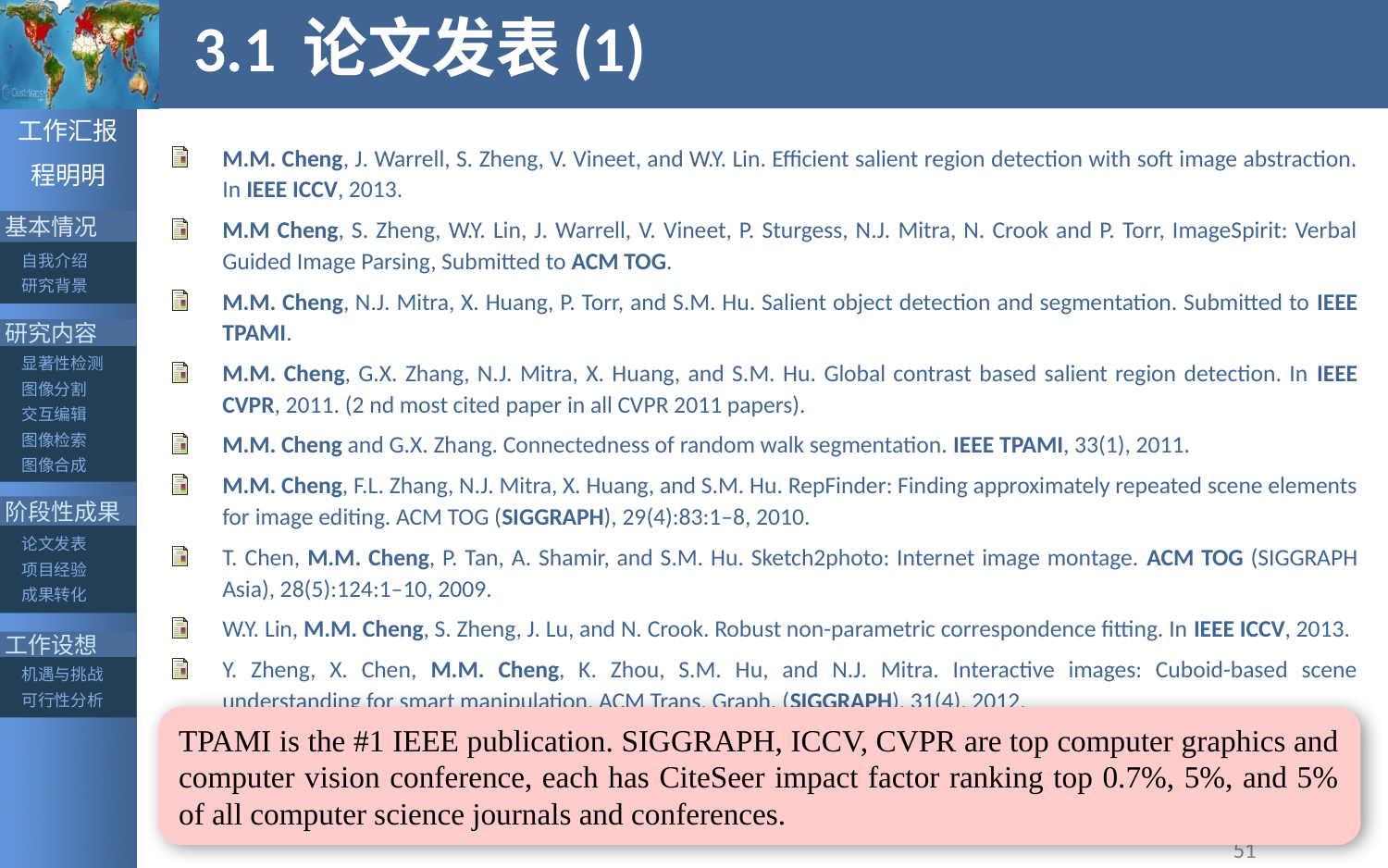

# 3.1 论文发表(1)
M.M. Cheng, J. Warrell, S. Zheng, V. Vineet, and W.Y. Lin. Efficient salient region detection with soft image abstraction. In IEEE ICCV, 2013.
M.M Cheng, S. Zheng, W.Y. Lin, J. Warrell, V. Vineet, P. Sturgess, N.J. Mitra, N. Crook and P. Torr, ImageSpirit: Verbal Guided Image Parsing, Submitted to ACM TOG.
M.M. Cheng, N.J. Mitra, X. Huang, P. Torr, and S.M. Hu. Salient object detection and segmentation. Submitted to IEEE TPAMI.
M.M. Cheng, G.X. Zhang, N.J. Mitra, X. Huang, and S.M. Hu. Global contrast based salient region detection. In IEEE CVPR, 2011. (2 nd most cited paper in all CVPR 2011 papers).
M.M. Cheng and G.X. Zhang. Connectedness of random walk segmentation. IEEE TPAMI, 33(1), 2011.
M.M. Cheng, F.L. Zhang, N.J. Mitra, X. Huang, and S.M. Hu. RepFinder: Finding approximately repeated scene elements for image editing. ACM TOG (SIGGRAPH), 29(4):83:1–8, 2010.
T. Chen, M.M. Cheng, P. Tan, A. Shamir, and S.M. Hu. Sketch2photo: Internet image montage. ACM TOG (SIGGRAPH Asia), 28(5):124:1–10, 2009.
W.Y. Lin, M.M. Cheng, S. Zheng, J. Lu, and N. Crook. Robust non-parametric correspondence fitting. In IEEE ICCV, 2013.
Y. Zheng, X. Chen, M.M. Cheng, K. Zhou, S.M. Hu, and N.J. Mitra. Interactive images: Cuboid-based scene understanding for smart manipulation. ACM Trans. Graph. (SIGGRAPH), 31(4), 2012.

TPAMI is the #1 IEEE publication. SIGGRAPH, ICCV, CVPR are top computer graphics and computer vision conference, each has CiteSeer impact factor ranking top 0.7%, 5%, and 5% of all computer science journals and conferences.
51